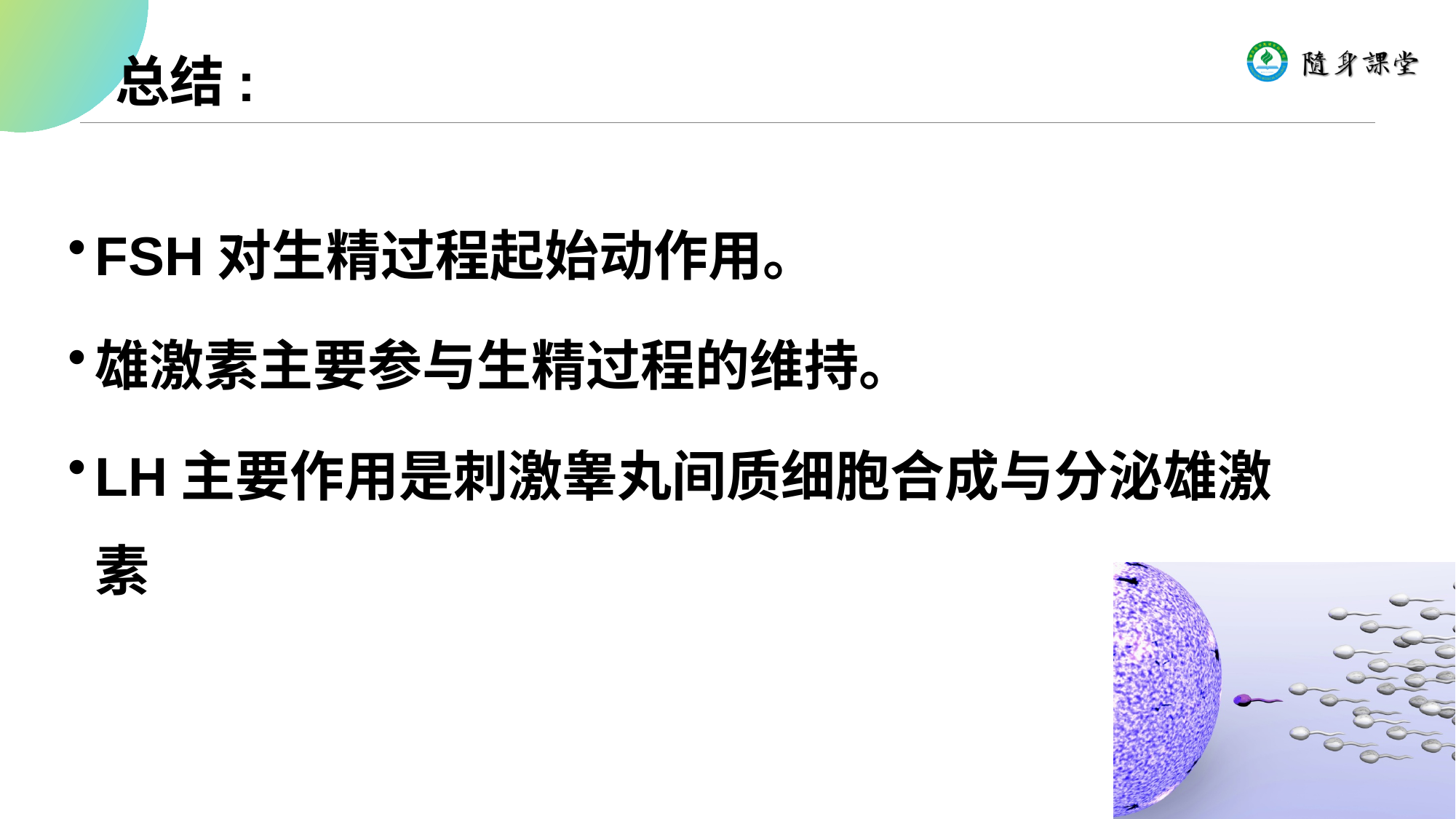

# 总结:
FSH对生精过程起始动作用。
雄激素主要参与生精过程的维持。
LH主要作用是刺激睾丸间质细胞合成与分泌雄激素